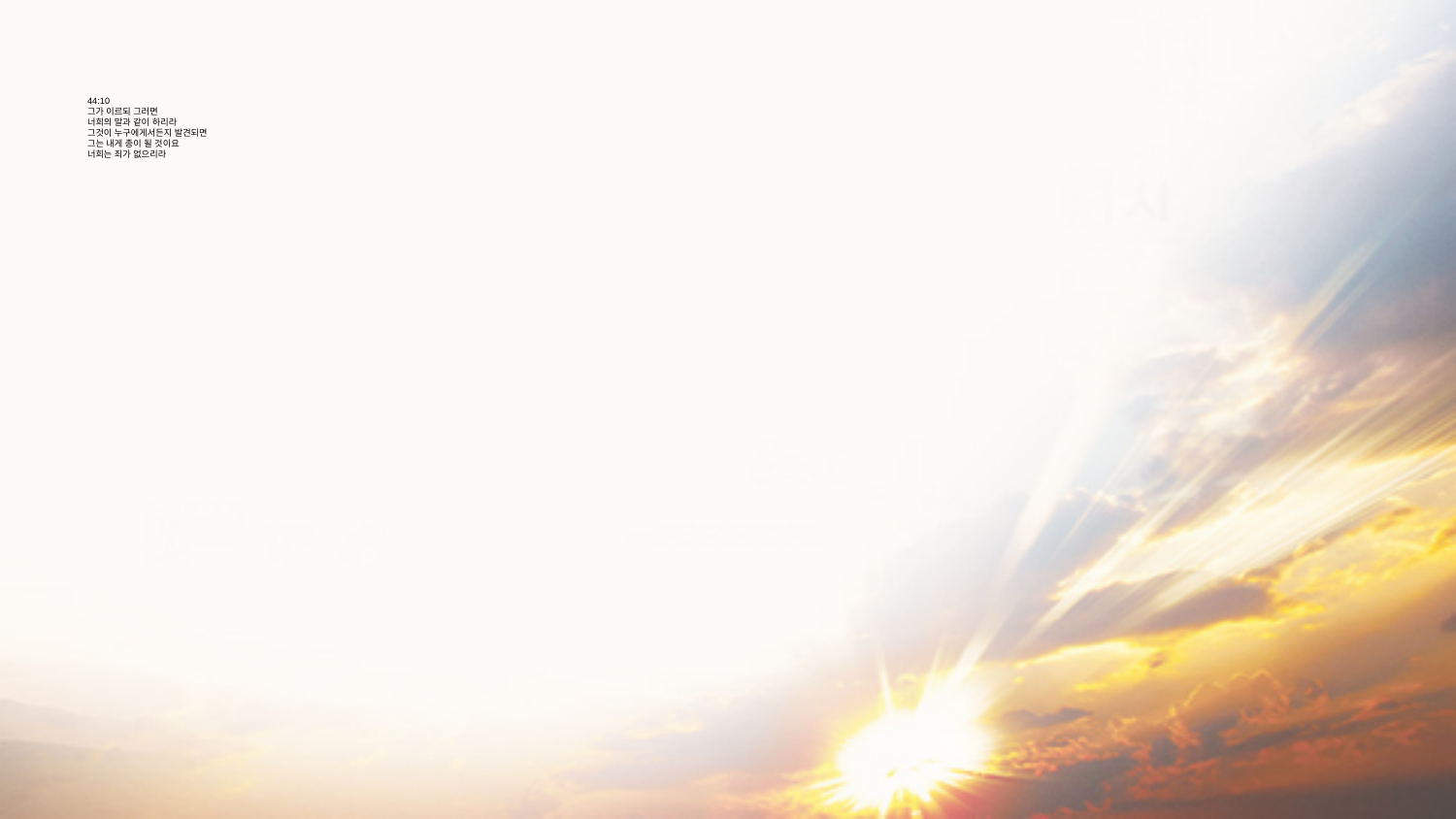

# 44:10 그가 이르되 그러면 너희의 말과 같이 하리라 그것이 누구에게서든지 발견되면 그는 내게 종이 될 것이요 너희는 죄가 없으리라